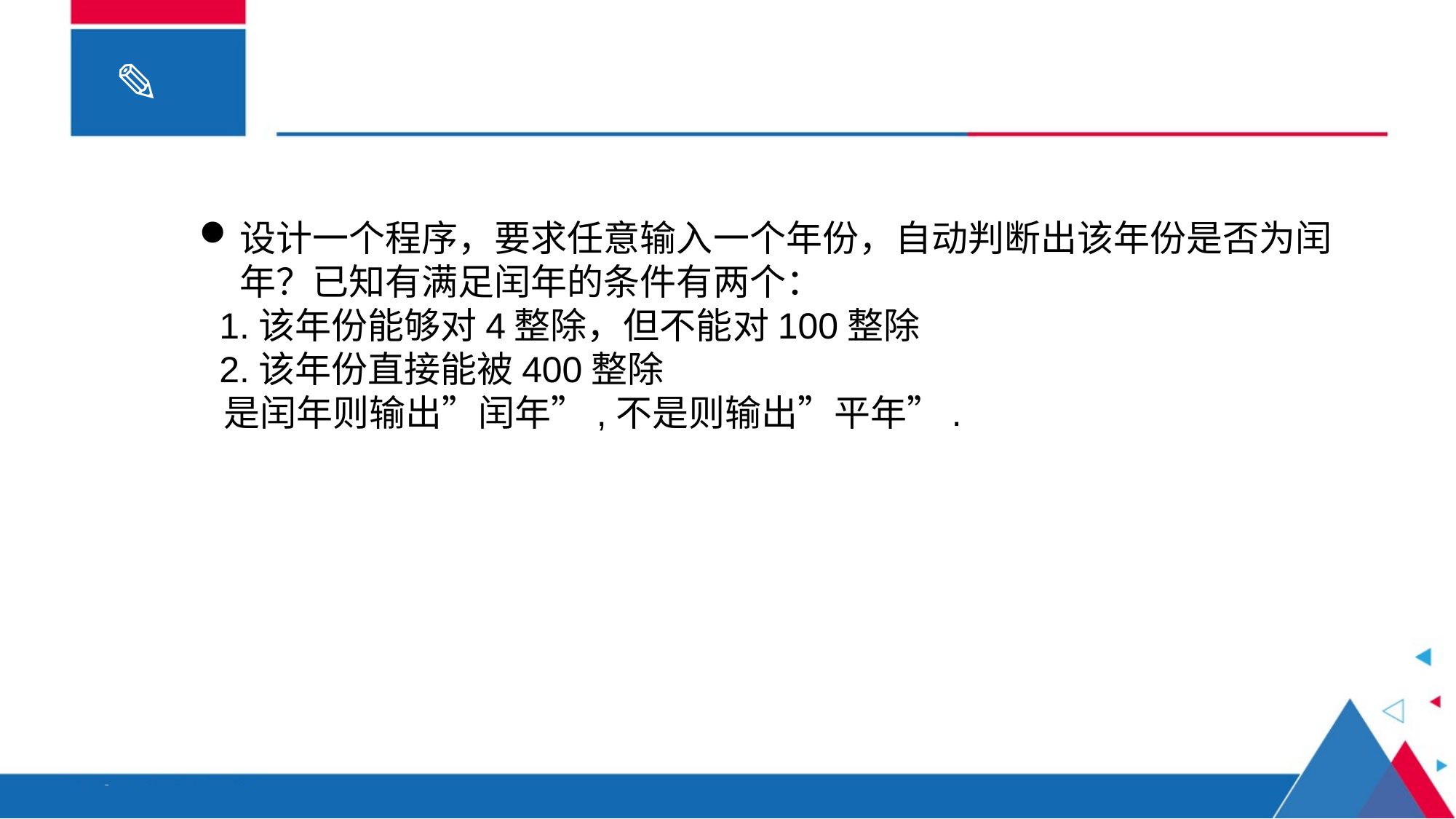

设计一个程序，要求任意输入一个年份，自动判断出该年份是否为闰年？已知有满足闰年的条件有两个：
  1.该年份能够对4整除，但不能对100整除
  2.该年份直接能被400整除
  是闰年则输出”闰年”,不是则输出”平年”.